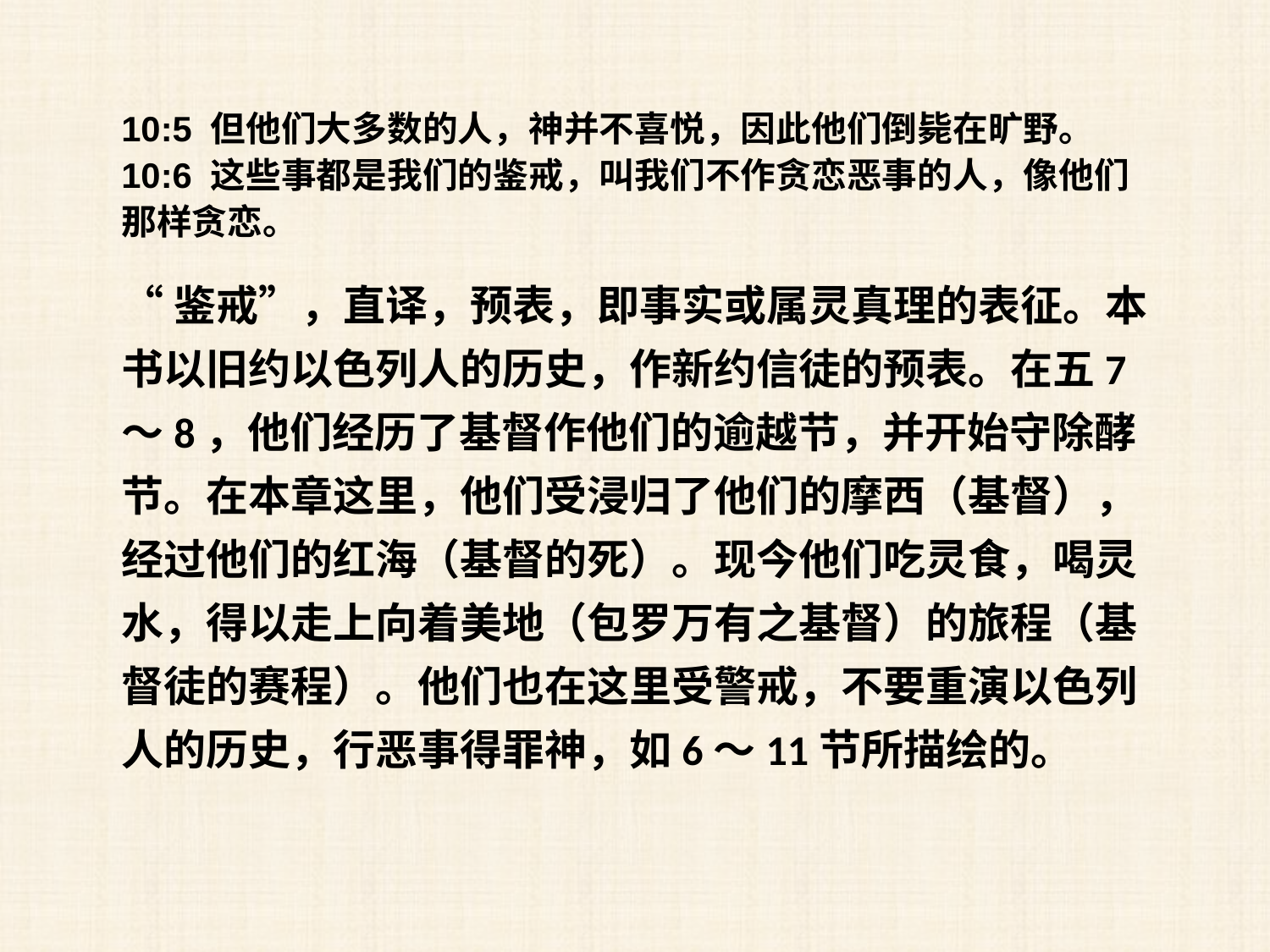

10:5 但他们大多数的人，神并不喜悦，因此他们倒毙在旷野。
10:6 这些事都是我们的鉴戒，叫我们不作贪恋恶事的人，像他们那样贪恋。
“鉴戒”，直译，预表，即事实或属灵真理的表征。本书以旧约以色列人的历史，作新约信徒的预表。在五7～8，他们经历了基督作他们的逾越节，并开始守除酵节。在本章这里，他们受浸归了他们的摩西（基督），经过他们的红海（基督的死）。现今他们吃灵食，喝灵水，得以走上向着美地（包罗万有之基督）的旅程（基督徒的赛程）。他们也在这里受警戒，不要重演以色列人的历史，行恶事得罪神，如6～11节所描绘的。